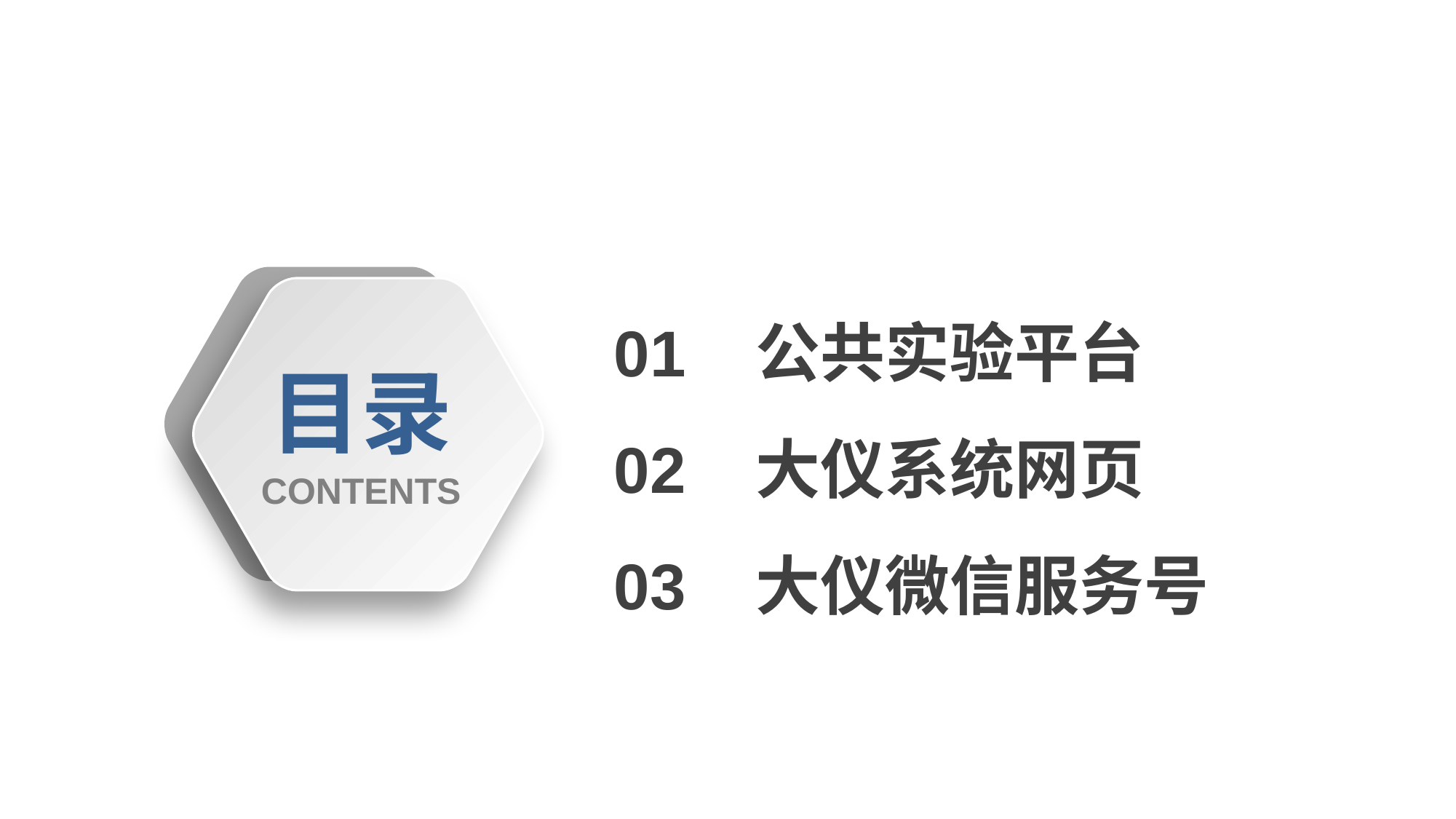

01   公共实验平台
02   大仪系统网页
03   大仪微信服务号

目录
CONTENTS